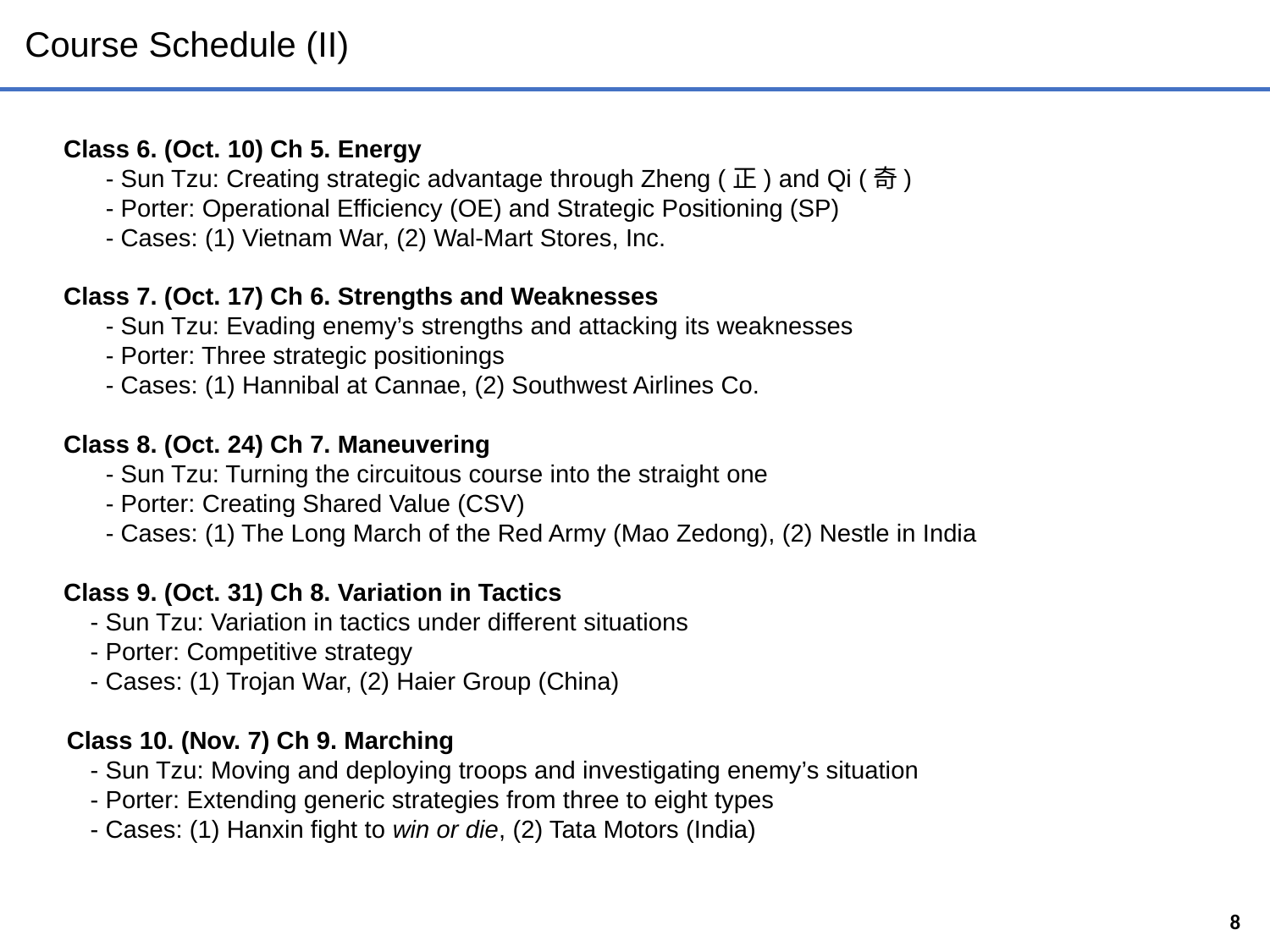

# Course Schedule (II)
Class 6. (Oct. 10) Ch 5. Energy
      - Sun Tzu: Creating strategic advantage through Zheng (正) and Qi (奇)
      - Porter: Operational Efficiency (OE) and Strategic Positioning (SP)
      - Cases: (1) Vietnam War, (2) Wal-Mart Stores, Inc.

Class 7. (Oct. 17) Ch 6. Strengths and Weaknesses
      - Sun Tzu: Evading enemy’s strengths and attacking its weaknesses
      - Porter: Three strategic positionings
      - Cases: (1) Hannibal at Cannae, (2) Southwest Airlines Co.

Class 8. (Oct. 24) Ch 7. Maneuvering
      - Sun Tzu: Turning the circuitous course into the straight one
      - Porter: Creating Shared Value (CSV)
      - Cases: (1) The Long March of the Red Army (Mao Zedong), (2) Nestle in India

Class 9. (Oct. 31) Ch 8. Variation in Tactics
	- Sun Tzu: Variation in tactics under different situations
	- Porter: Competitive strategy
	- Cases: (1) Trojan War, (2) Haier Group (China)

Class 10. (Nov. 7) Ch 9. Marching
	- Sun Tzu: Moving and deploying troops and investigating enemy’s situation
	- Porter: Extending generic strategies from three to eight types
	- Cases: (1) Hanxin fight to win or die, (2) Tata Motors (India)

8